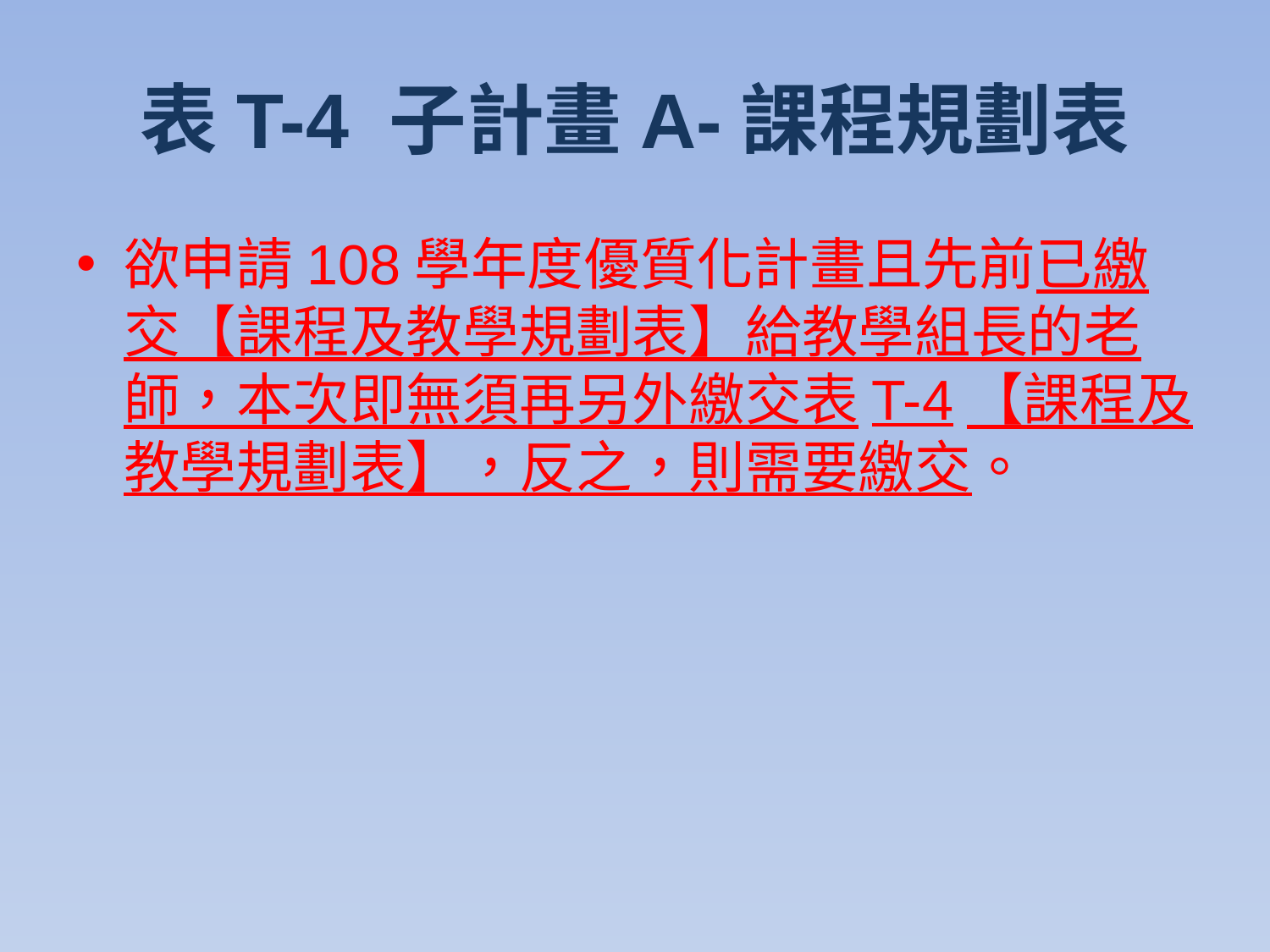

# 表T-4 子計畫A-課程規劃表
欲申請108學年度優質化計畫且先前已繳交【課程及教學規劃表】給教學組長的老師，本次即無須再另外繳交表T-4【課程及教學規劃表】，反之，則需要繳交。